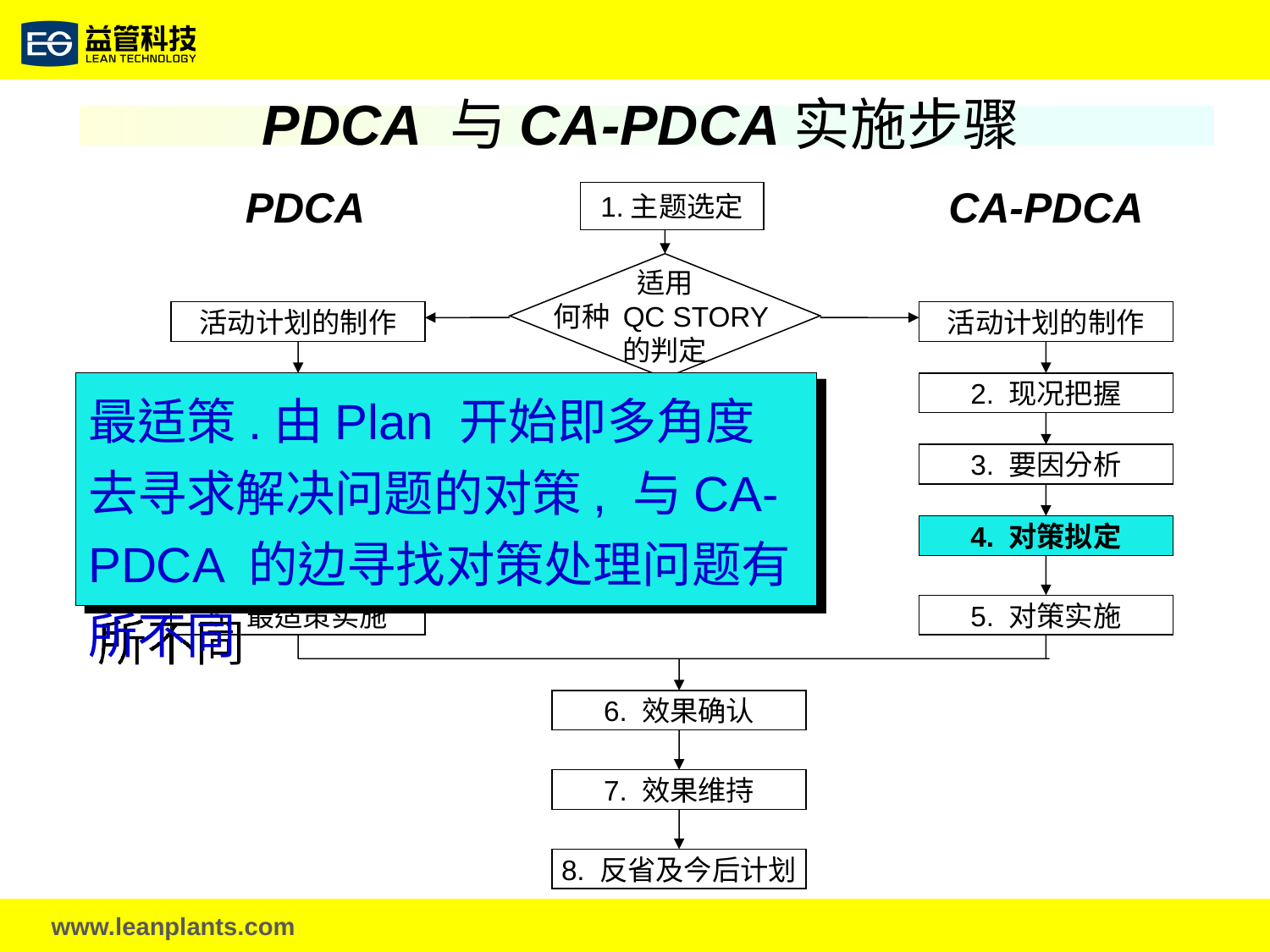

# PDCA 与CA-PDCA实施步骤
PDCA
1.主题选定
CA-PDCA

适用
何种 QC STORY
的判定
活动计划的制作
活动计划的制作

最适策.由Plan 开始即多角度去寻求解决问题的对策, 与CA-PDCA 的边寻找对策处理问题有所不同
2. 课题明确化
2. 现况把握

3. 方策拟定
3. 要因分析

4. 对策拟定
4. 最适策追究

5. 最适策实施
5. 对策实施

6. 效果确认

7. 效果维持

8. 反省及今后计划
31